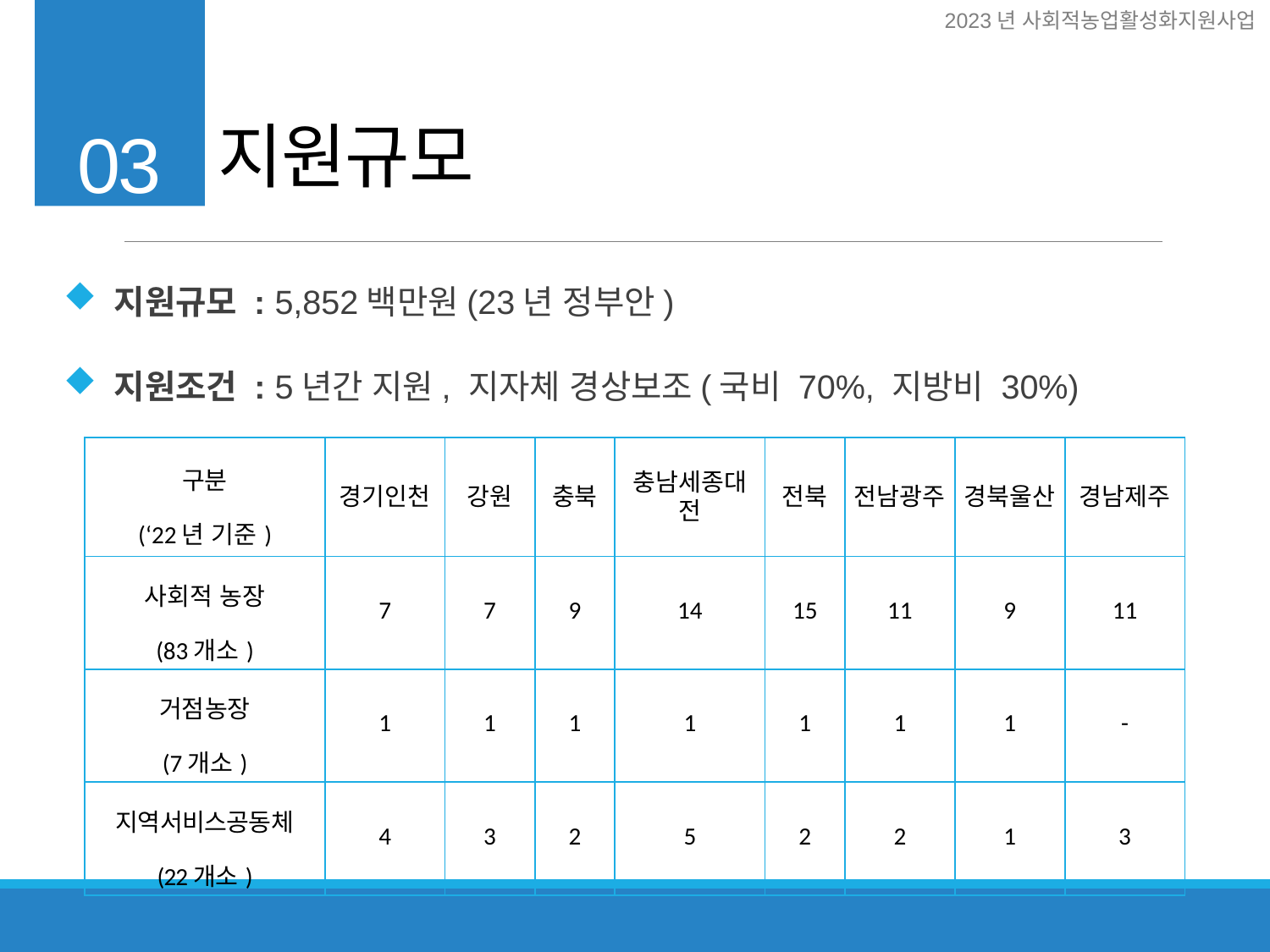

03
# 지원규모
 지원규모 : 5,852백만원(23년 정부안)
 지원조건 : 5년간 지원, 지자체 경상보조(국비 70%, 지방비 30%)

| 구분 (‘22년 기준) | 경기인천 | 강원 | 충북 | 충남세종대전 | 전북 | 전남광주 | 경북울산 | 경남제주 |
| --- | --- | --- | --- | --- | --- | --- | --- | --- |
| 사회적 농장 (83개소) | 7 | 7 | 9 | 14 | 15 | 11 | 9 | 11 |
| 거점농장 (7개소) | 1 | 1 | 1 | 1 | 1 | 1 | 1 | - |
| 지역서비스공동체 (22개소) | 4 | 3 | 2 | 5 | 2 | 2 | 1 | 3 |